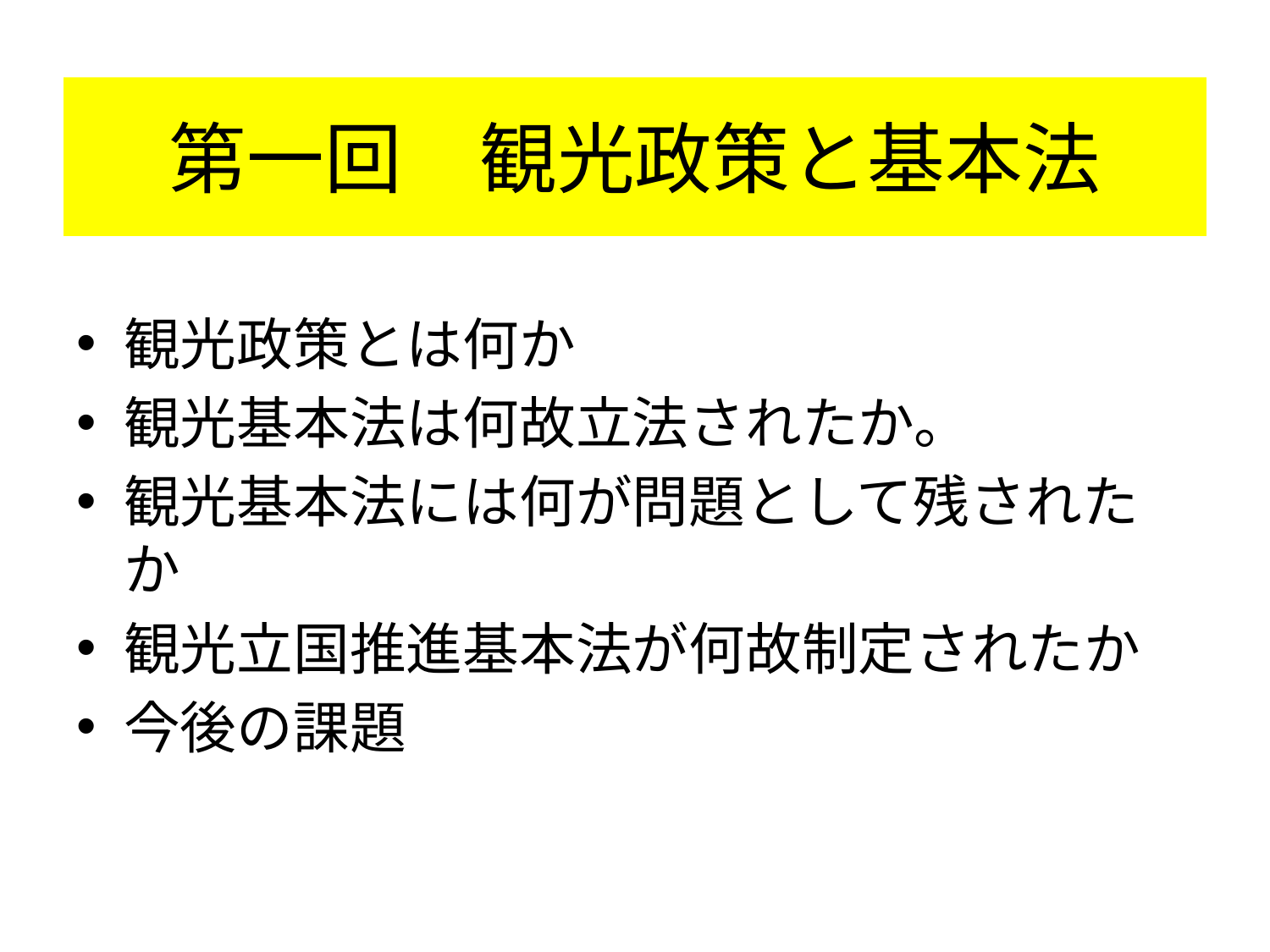

# 第一回　観光政策と基本法
観光政策とは何か
観光基本法は何故立法されたか。
観光基本法には何が問題として残されたか
観光立国推進基本法が何故制定されたか
今後の課題